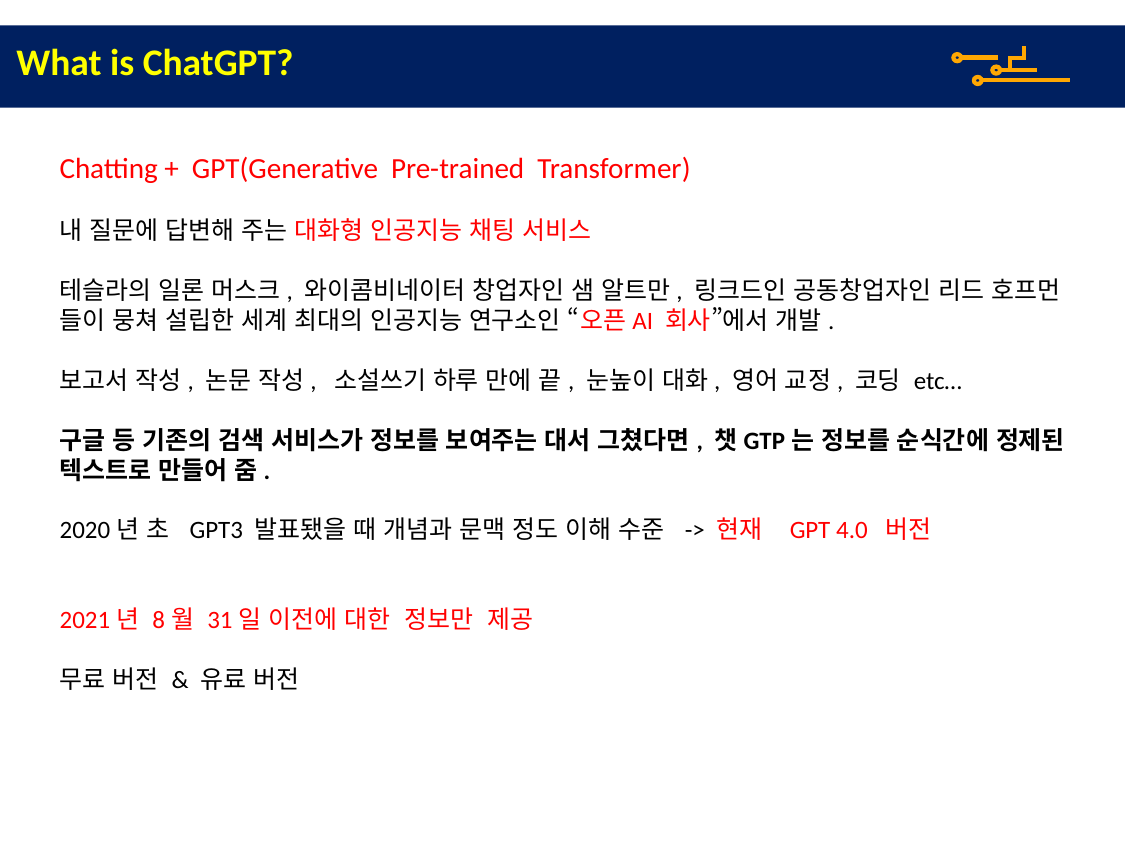

What is ChatGPT?

Chatting +  GPT(Generative  Pre-trained  Transformer)

내 질문에 답변해 주는 대화형 인공지능 채팅 서비스

테슬라의 일론 머스크, 와이콤비네이터 창업자인 샘 알트만, 링크드인 공동창업자인 리드 호프먼 들이 뭉쳐 설립한 세계 최대의 인공지능 연구소인 “오픈AI 회사”에서 개발.

보고서 작성, 논문 작성,  소설쓰기 하루 만에 끝, 눈높이 대화, 영어 교정, 코딩 etc…

구글 등 기존의 검색 서비스가 정보를 보여주는 대서 그쳤다면, 챗GTP는 정보를 순식간에 정제된 텍스트로 만들어 줌.
​
2020년 초  GPT3 발표됐을 때 개념과 문맥 정도 이해 수준  -> 현재   GPT 4.0  버전

​
2021년 8월 31일 이전에 대한  정보만  제공

무료 버전 & 유료 버전